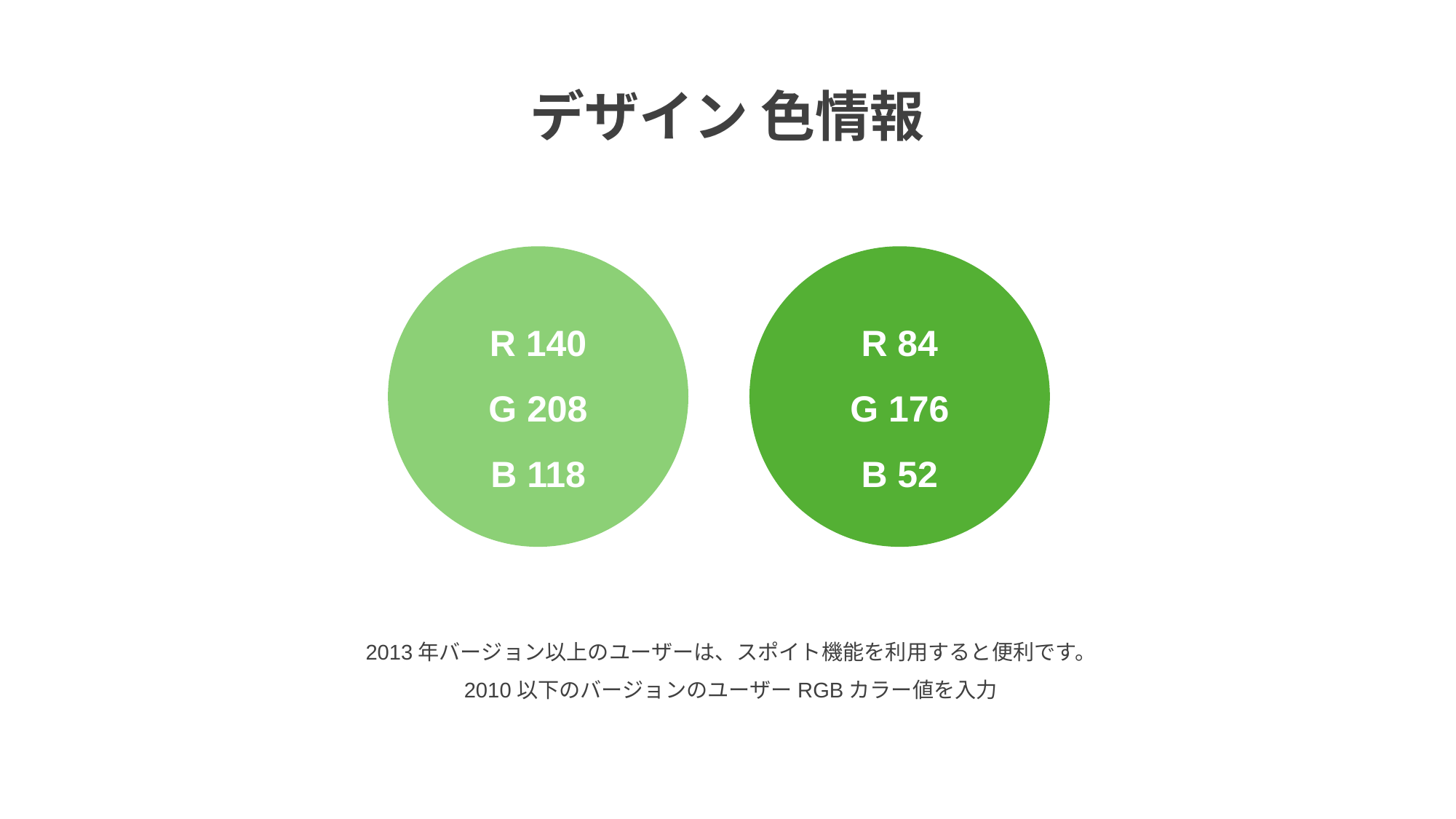

デザイン 色情報
R 140
G 208
B 118
R 84
G 176
B 52
2013年バージョン以上のユーザーは、スポイト機能を利用すると便利です。
2010以下のバージョンのユーザーRGBカラー値を入力